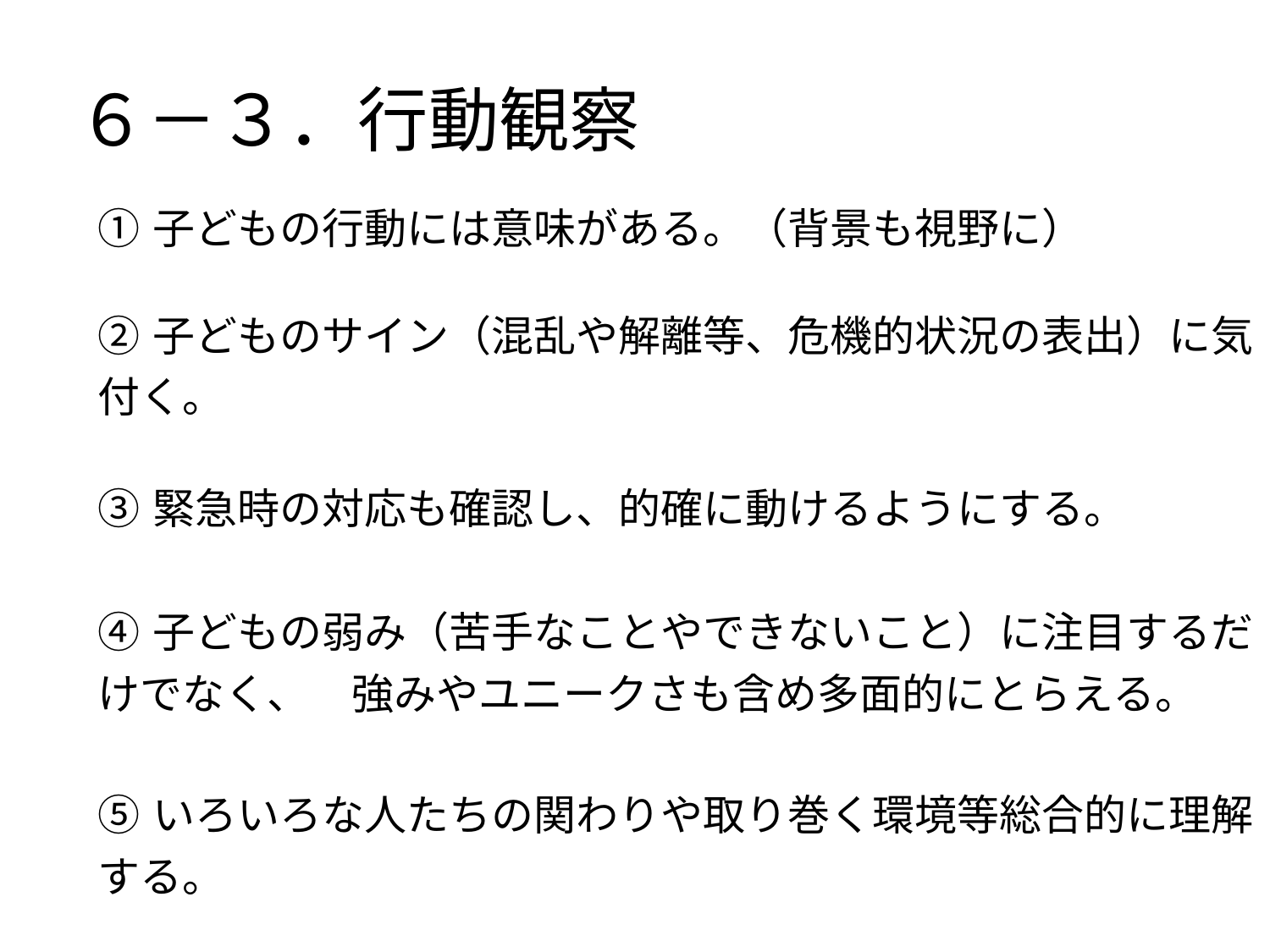

# ６－３．行動観察
| ①子どもの行動には意味がある。（背景も視野に） |
| --- |
| ②子どものサイン（混乱や解離等、危機的状況の表出）に気付く。 |
| ③緊急時の対応も確認し、的確に動けるようにする。 |
| ④子どもの弱み（苦手なことやできないこと）に注目するだけでなく、　強みやユニークさも含め多面的にとらえる。 |
| ⑤いろいろな人たちの関わりや取り巻く環境等総合的に理解する。 |